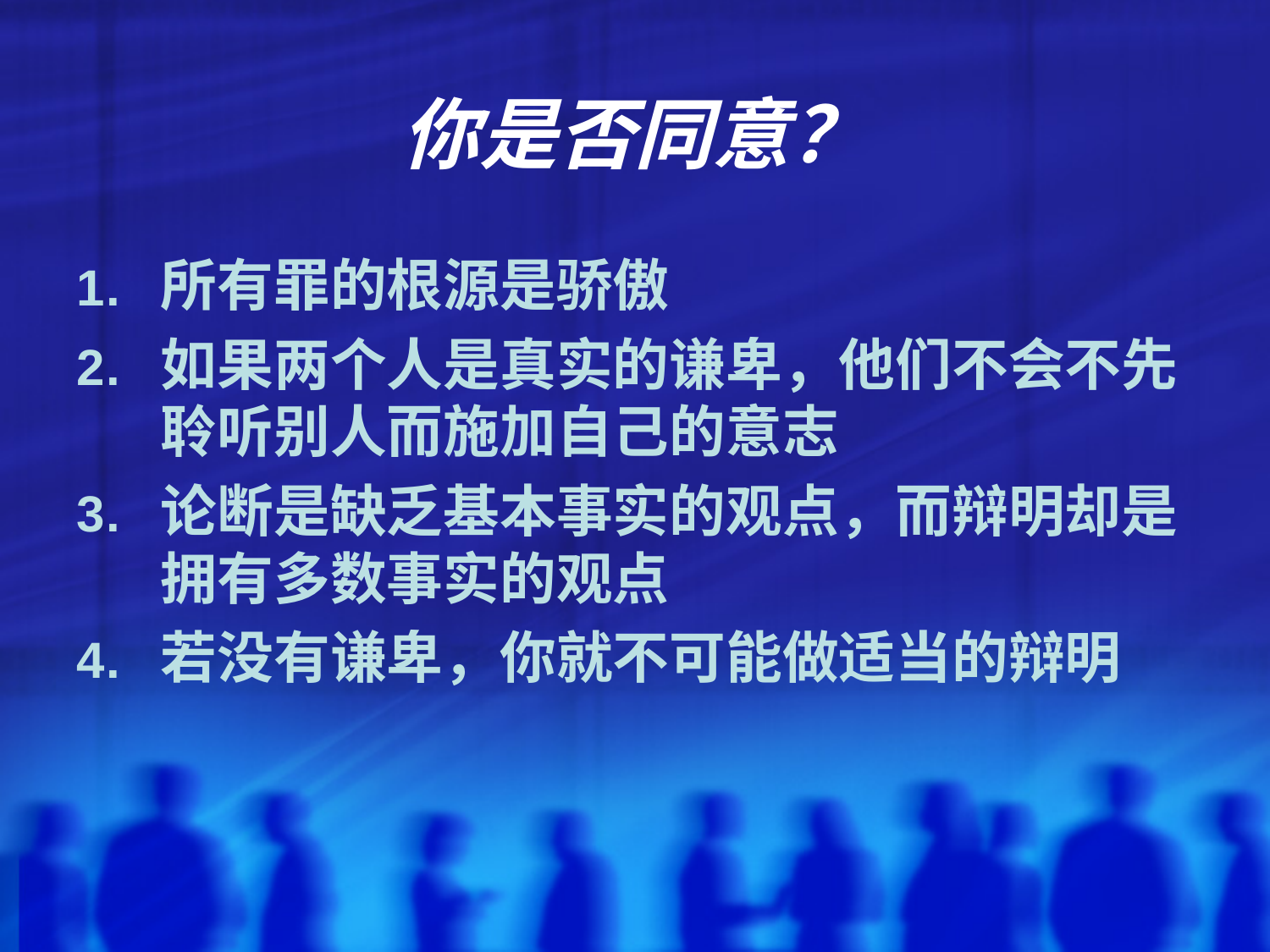

# 你是否同意？
所有罪的根源是骄傲
如果两个人是真实的谦卑，他们不会不先聆听别人而施加自己的意志
论断是缺乏基本事实的观点，而辩明却是拥有多数事实的观点
若没有谦卑，你就不可能做适当的辩明